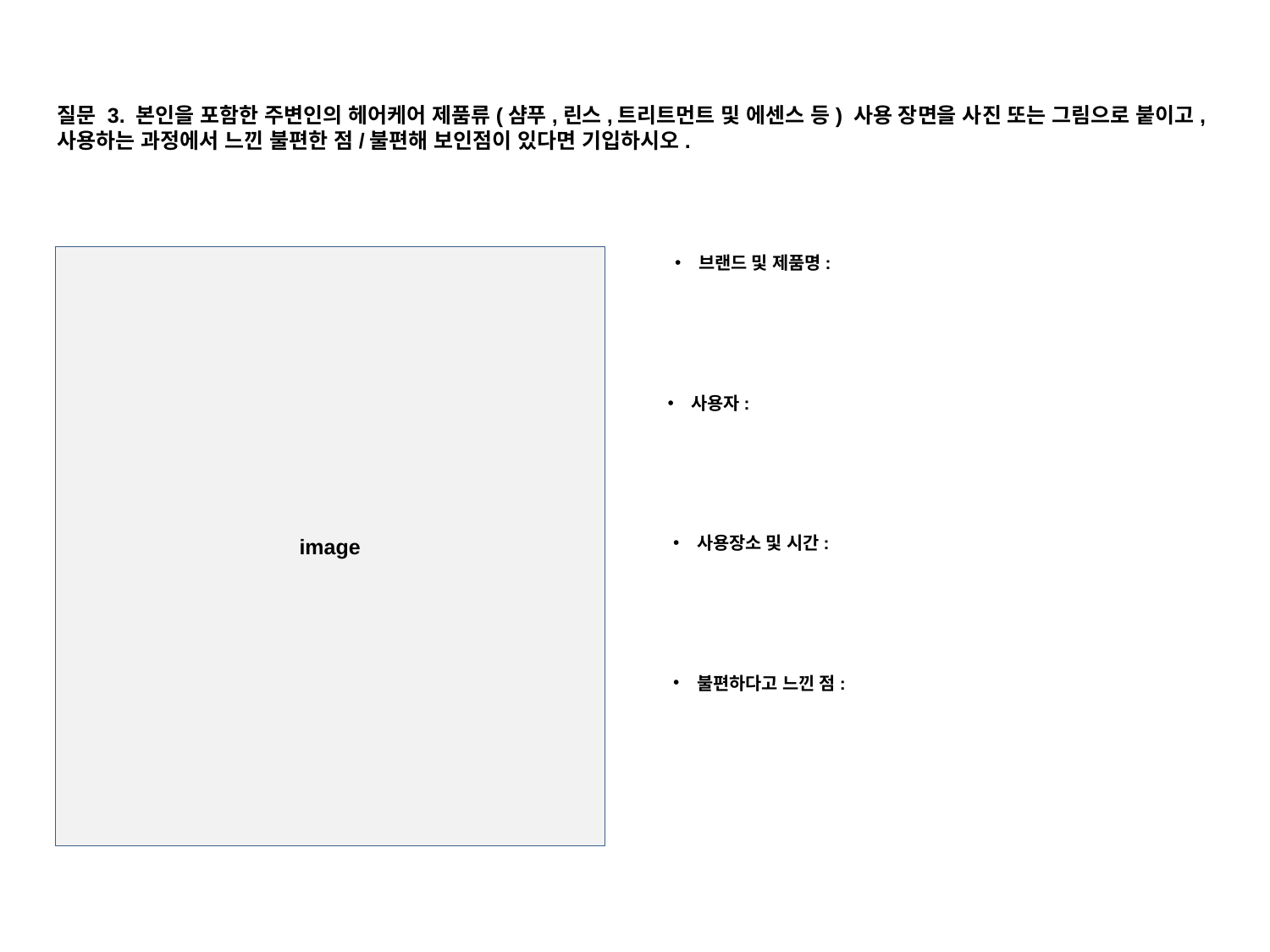

질문 3. 본인을 포함한 주변인의 헤어케어 제품류(샴푸,린스,트리트먼트 및 에센스 등) 사용 장면을 사진 또는 그림으로 붙이고, 사용하는 과정에서 느낀 불편한 점/불편해 보인점이 있다면 기입하시오.
image
브랜드 및 제품명:
사용자:
사용장소 및 시간:
불편하다고 느낀 점: